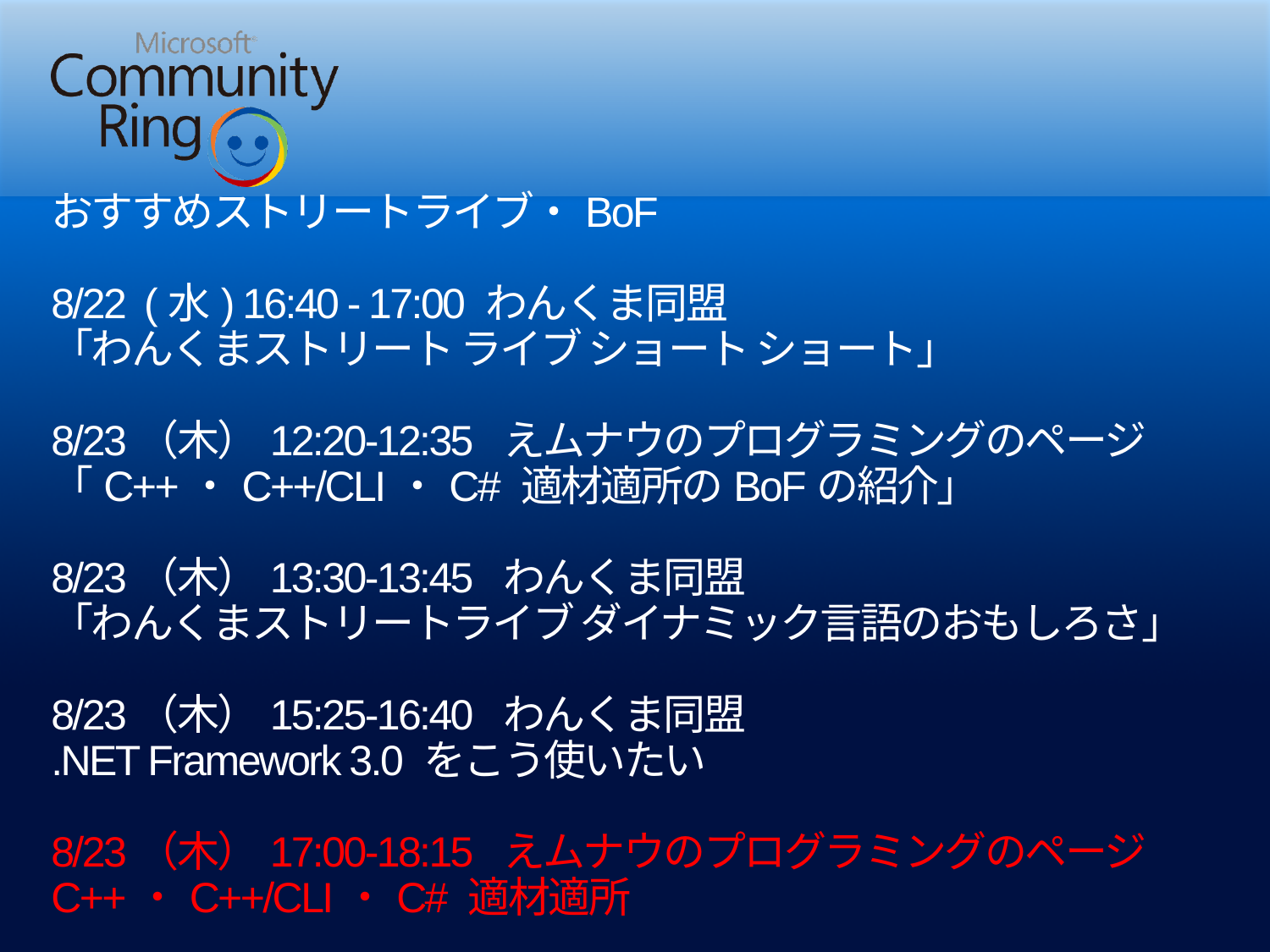

# おすすめストリートライブ・BoF 8/22  (水) 16:40 - 17:00 わんくま同盟 「わんくまストリート ライブ ショート ショート」 8/23（木）12:20-12:35  えムナウのプログラミングのページ 「C++・C++/CLI・C# 適材適所のBoFの紹介」 8/23（木）13:30-13:45  わんくま同盟 「わんくまストリートライブ ダイナミック言語のおもしろさ」 8/23（木）15:25-16:40  わんくま同盟 .NET Framework 3.0 をこう使いたい 8/23（木）17:00-18:15  えムナウのプログラミングのページ C++・C++/CLI・C# 適材適所